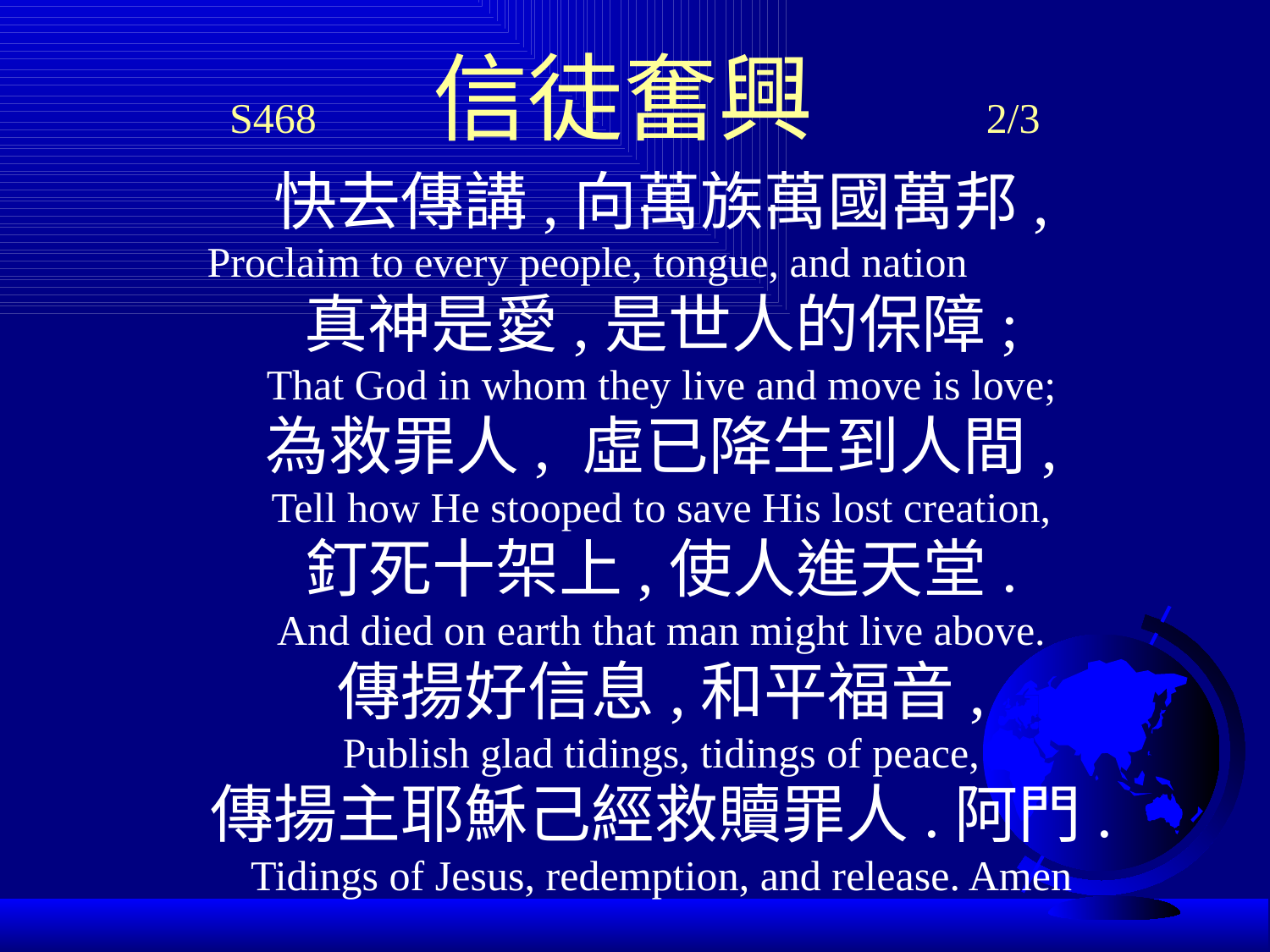

# S468          信徒奮興       2/3
快去傳講,向萬族萬國萬邦,
Proclaim to every people, tongue, and nation
真神是愛,是世人的保障;
That God in whom they live and move is love;
為救罪人, 虛已降生到人間,
Tell how He stooped to save His lost creation,
釘死十架上,使人進天堂.
And died on earth that man might live above.
傳揚好信息,和平福音,
Publish glad tidings, tidings of peace,
傳揚主耶穌己經救贖罪人.阿門.
Tidings of Jesus, redemption, and release. Amen